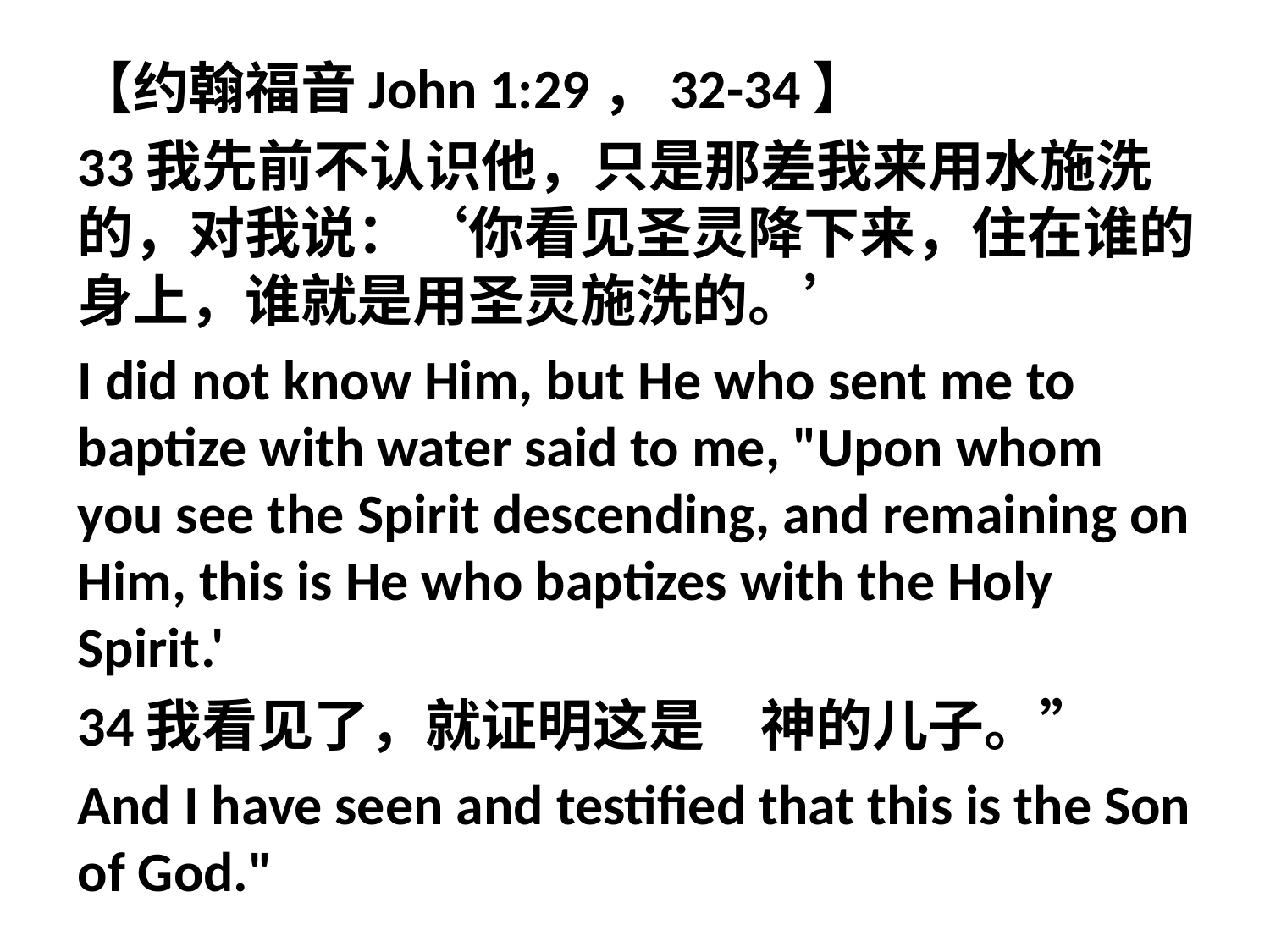

【约翰福音John 1:29，32-34】
33我先前不认识他，只是那差我来用水施洗的，对我说：‘你看见圣灵降下来，住在谁的身上，谁就是用圣灵施洗的。’
I did not know Him, but He who sent me to baptize with water said to me, "Upon whom you see the Spirit descending, and remaining on Him, this is He who baptizes with the Holy Spirit.'
34我看见了，就证明这是　神的儿子。”
And I have seen and testified that this is the Son of God."